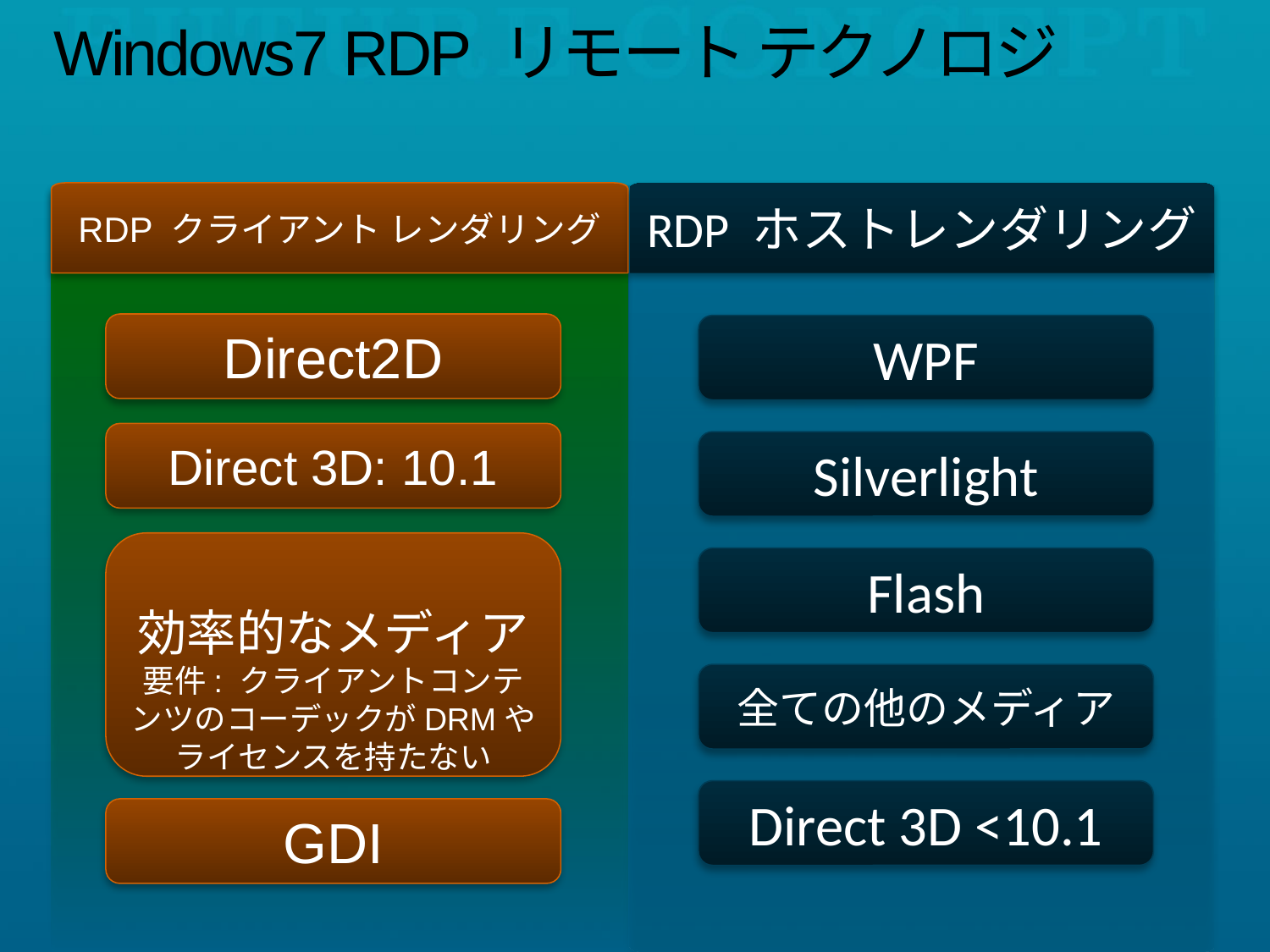

# Windows7 RDP リモート テクノロジ
RDP クライアント レンダリング
RDP ホストレンダリング

Direct2D
WPF
Direct 3D: 10.1
Silverlight

効率的なメディア
要件: クライアントコンテンツのコーデックがDRMやライセンスを持たない
Flash
全ての他のメディア
Direct 3D <10.1
GDI